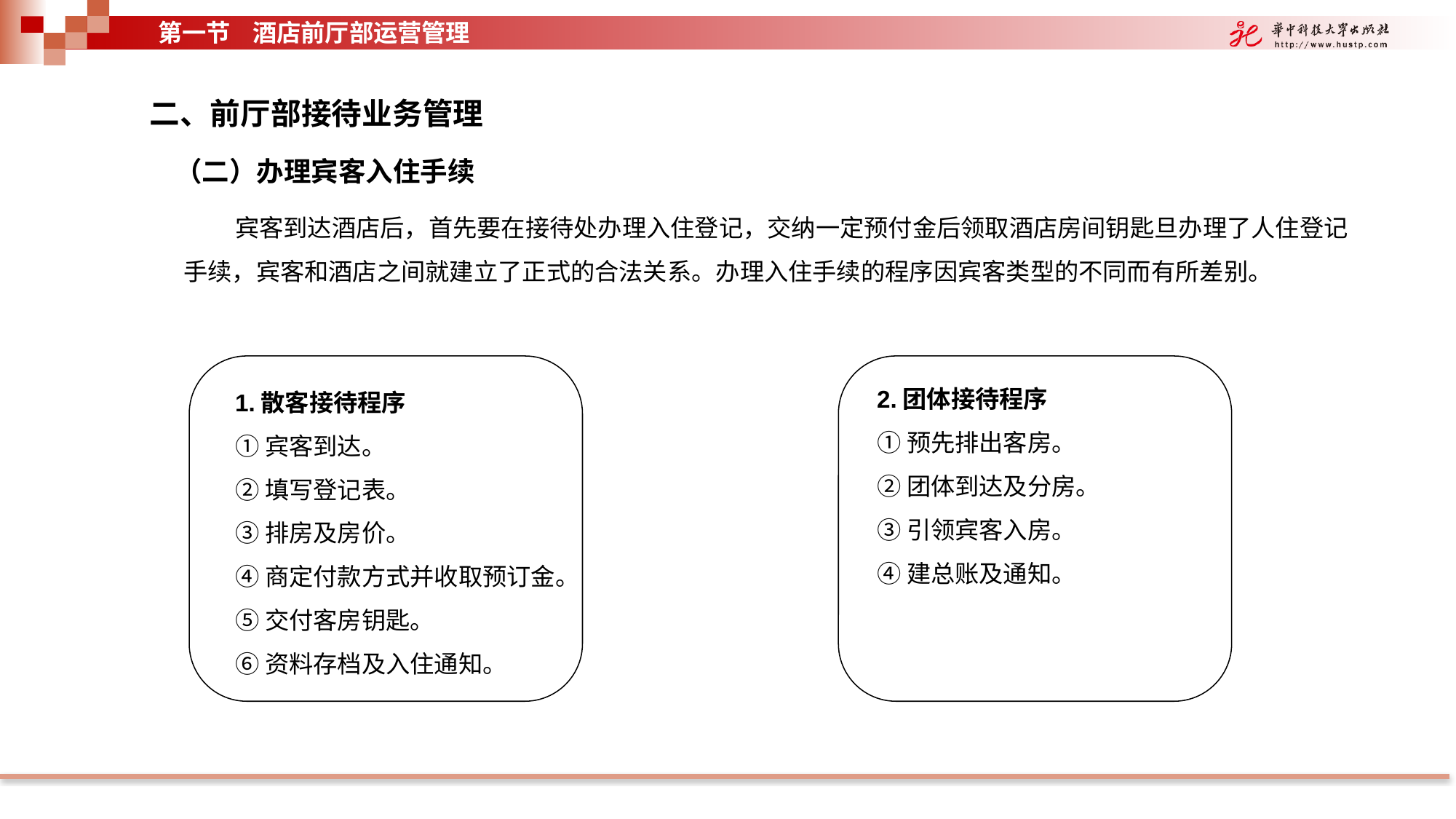

第一节    酒店前厅部运营管理
二、前厅部接待业务管理
（二）办理宾客入住手续
宾客到达酒店后，首先要在接待处办理入住登记，交纳一定预付金后领取酒店房间钥匙旦办理了人住登记手续，宾客和酒店之间就建立了正式的合法关系。办理入住手续的程序因宾客类型的不同而有所差别。

1.散客接待程序
①宾客到达。
②填写登记表。
③排房及房价。
④商定付款方式并收取预订金。
⑤交付客房钥匙。
⑥资料存档及入住通知。

2.团体接待程序
①预先排出客房。
②团体到达及分房。
③引领宾客入房。
④建总账及通知。